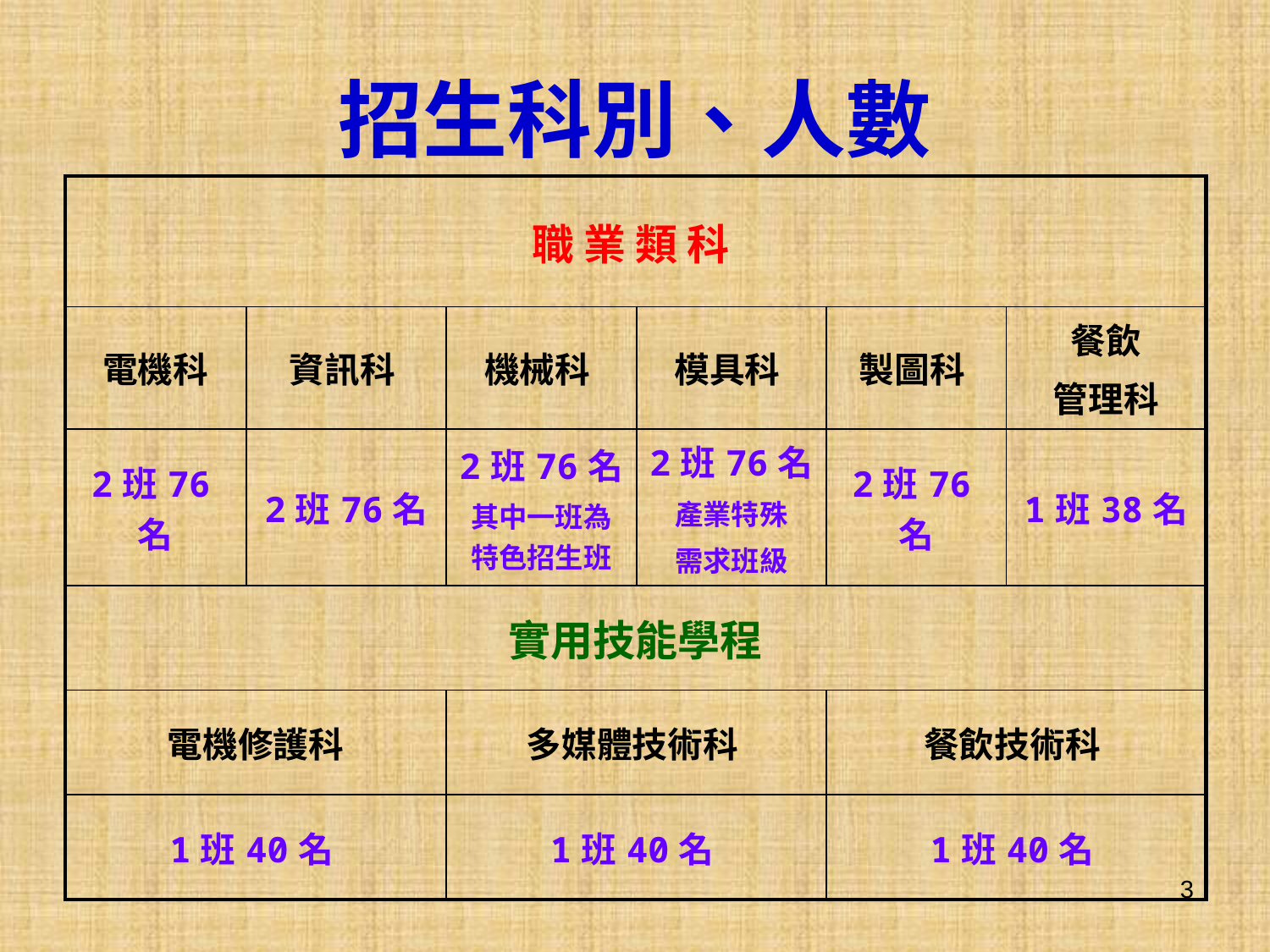

# 招生科別、人數
| 職 業 類 科 |  |  |  |  |  |
| --- | --- | --- | --- | --- | --- |
| 電機科 | 資訊科 | 機械科 | 模具科 | 製圖科 | 餐飲 管理科 |
| 2班76名 | 2班76名 | 2班76名 其中一班為特色招生班 | 2班76名 產業特殊 需求班級 | 2班76名 | 1班38名 |
| 實用技能學程 |  |  |  |  |  |
| 電機修護科 |  | 多媒體技術科 |  | 餐飲技術科 |  |
| 1班40名 |  | 1班40名 |  | 1班40名 |  |
3